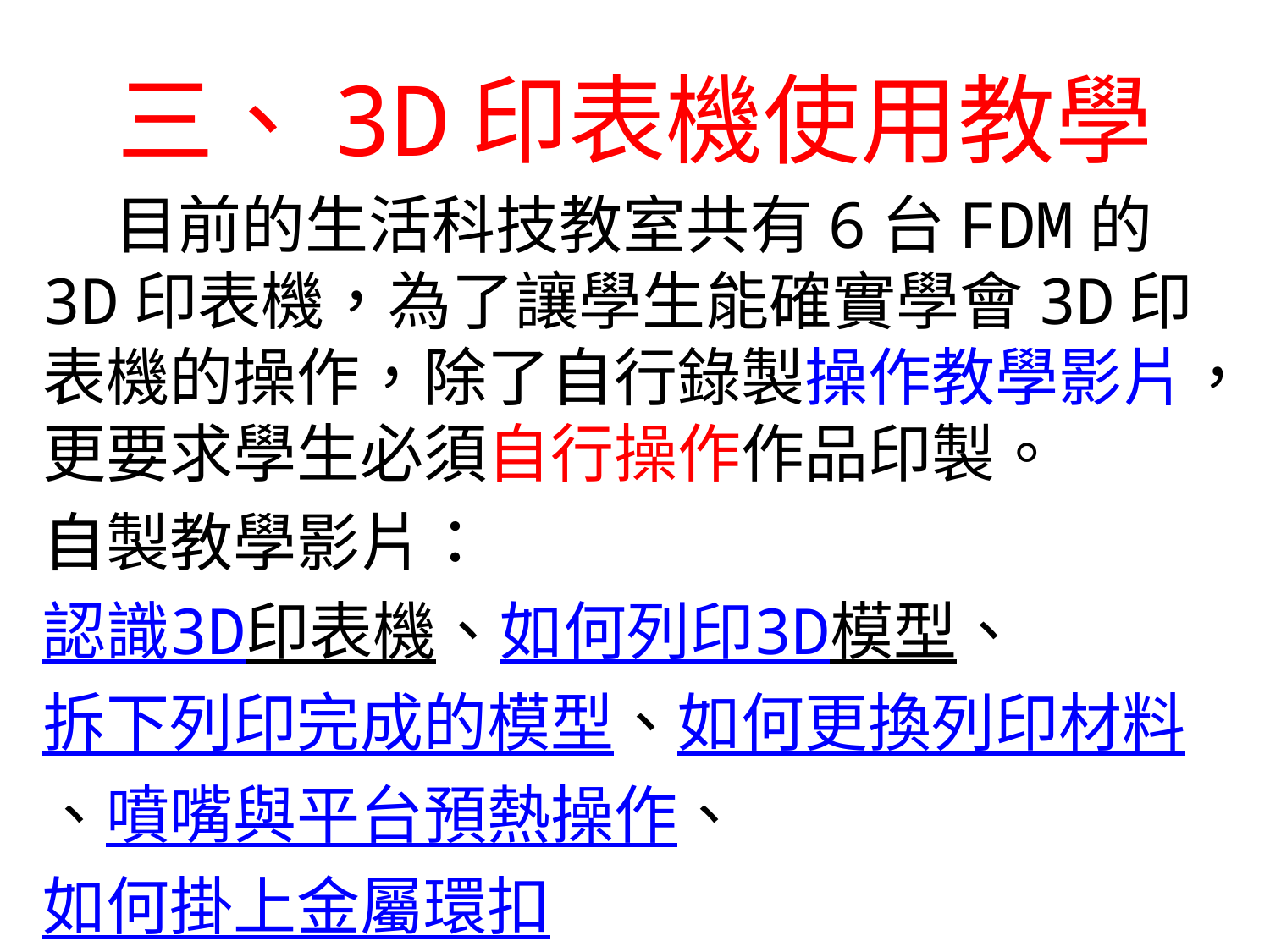

# 三、3D印表機使用教學
    目前的生活科技教室共有6台FDM的3D印表機，為了讓學生能確實學會3D印表機的操作，除了自行錄製操作教學影片，更要求學生必須自行操作作品印製。
自製教學影片：
認識3D印表機、如何列印3D模型、拆下列印完成的模型、如何更換列印材料、噴嘴與平台預熱操作、如何掛上金屬環扣